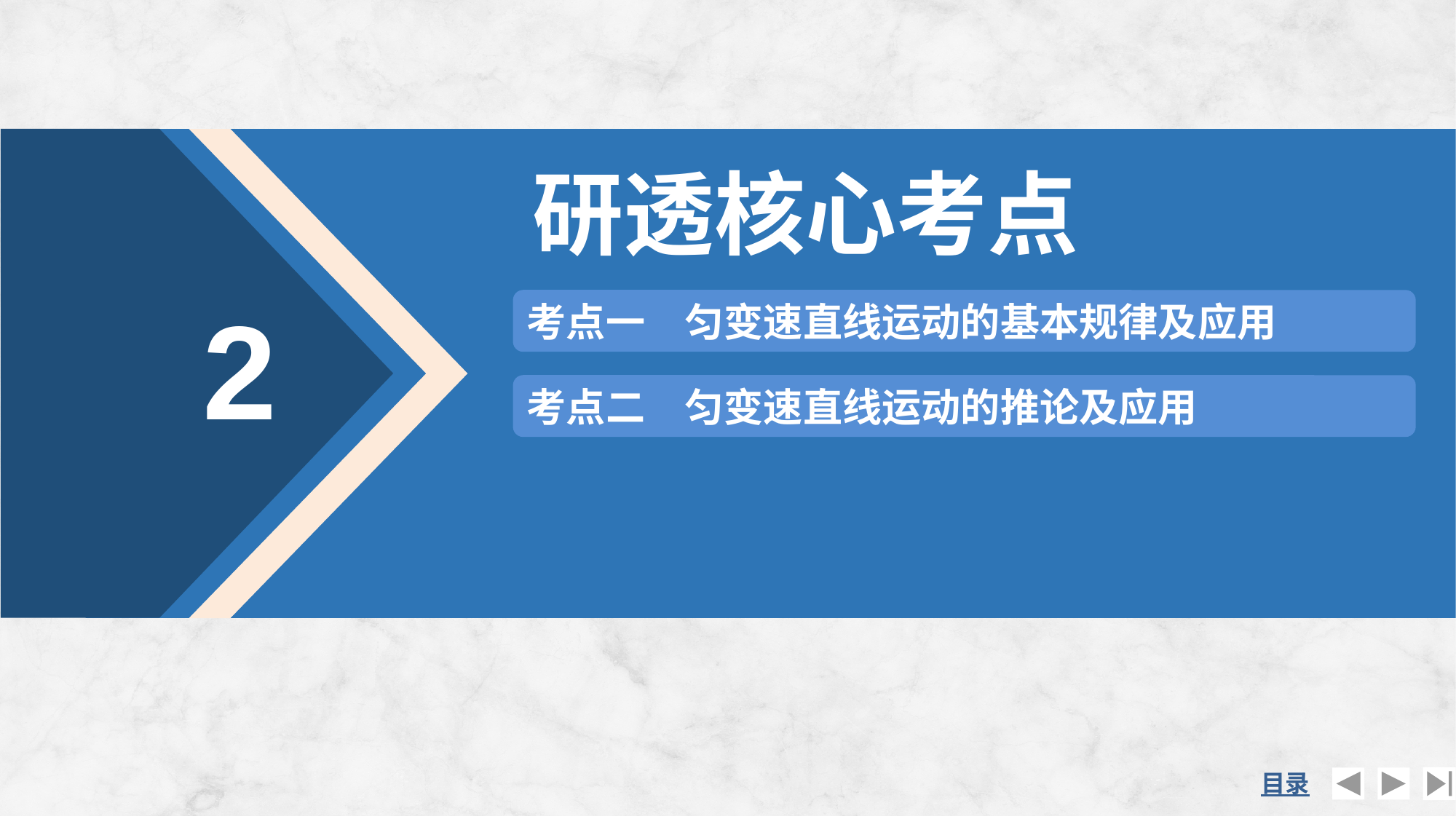

研透核心考点
2
考点一　匀变速直线运动的基本规律及应用
考点二　匀变速直线运动的推论及应用